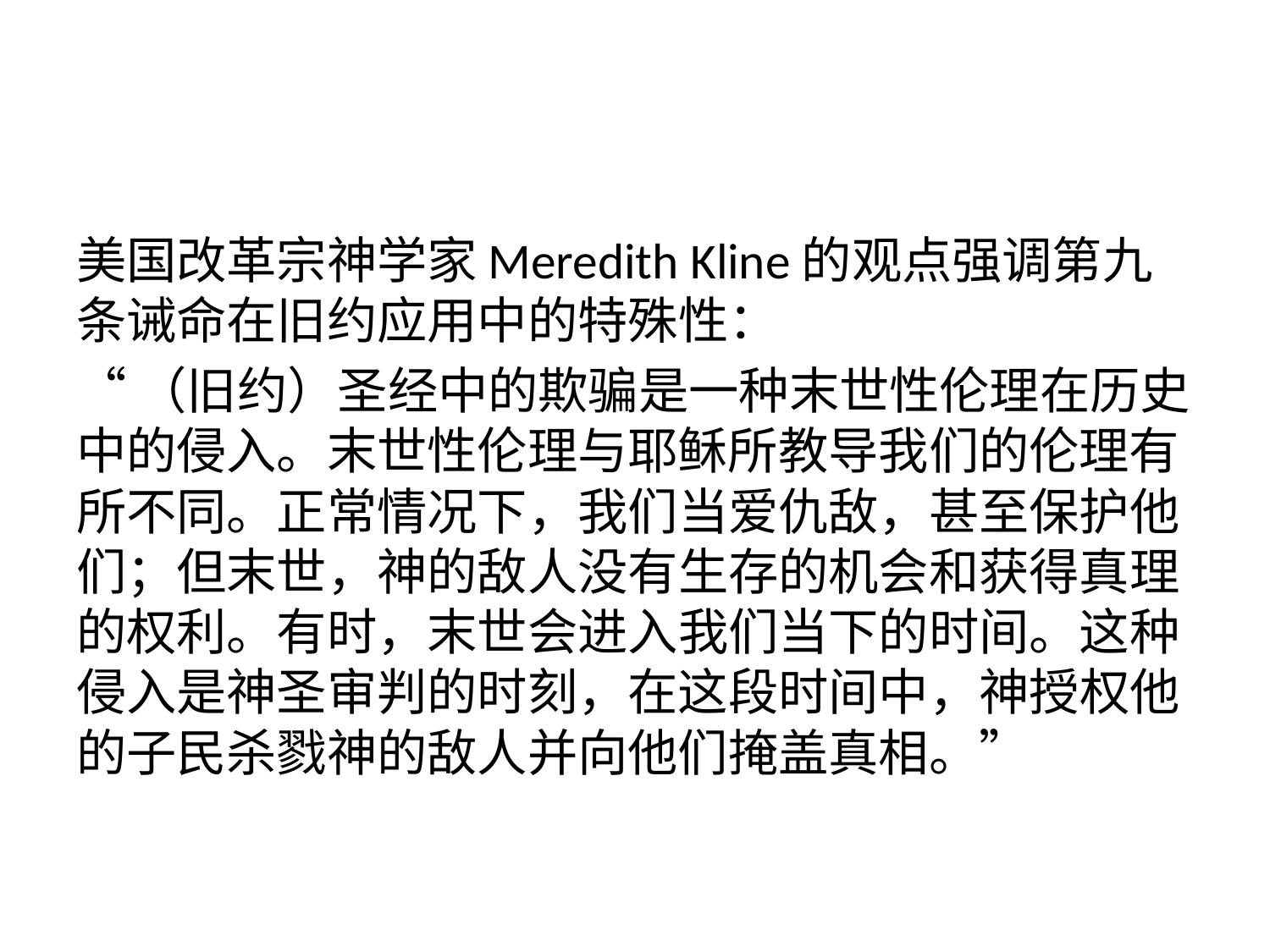

#
美国改革宗神学家Meredith Kline的观点强调第九条诫命在旧约应用中的特殊性：
“（旧约）圣经中的欺骗是一种末世性伦理在历史中的侵入。末世性伦理与耶稣所教导我们的伦理有所不同。正常情况下，我们当爱仇敌，甚至保护他们；但末世，神的敌人没有生存的机会和获得真理的权利。有时，末世会进入我们当下的时间。这种侵入是神圣审判的时刻，在这段时间中，神授权他的子民杀戮神的敌人并向他们掩盖真相。”